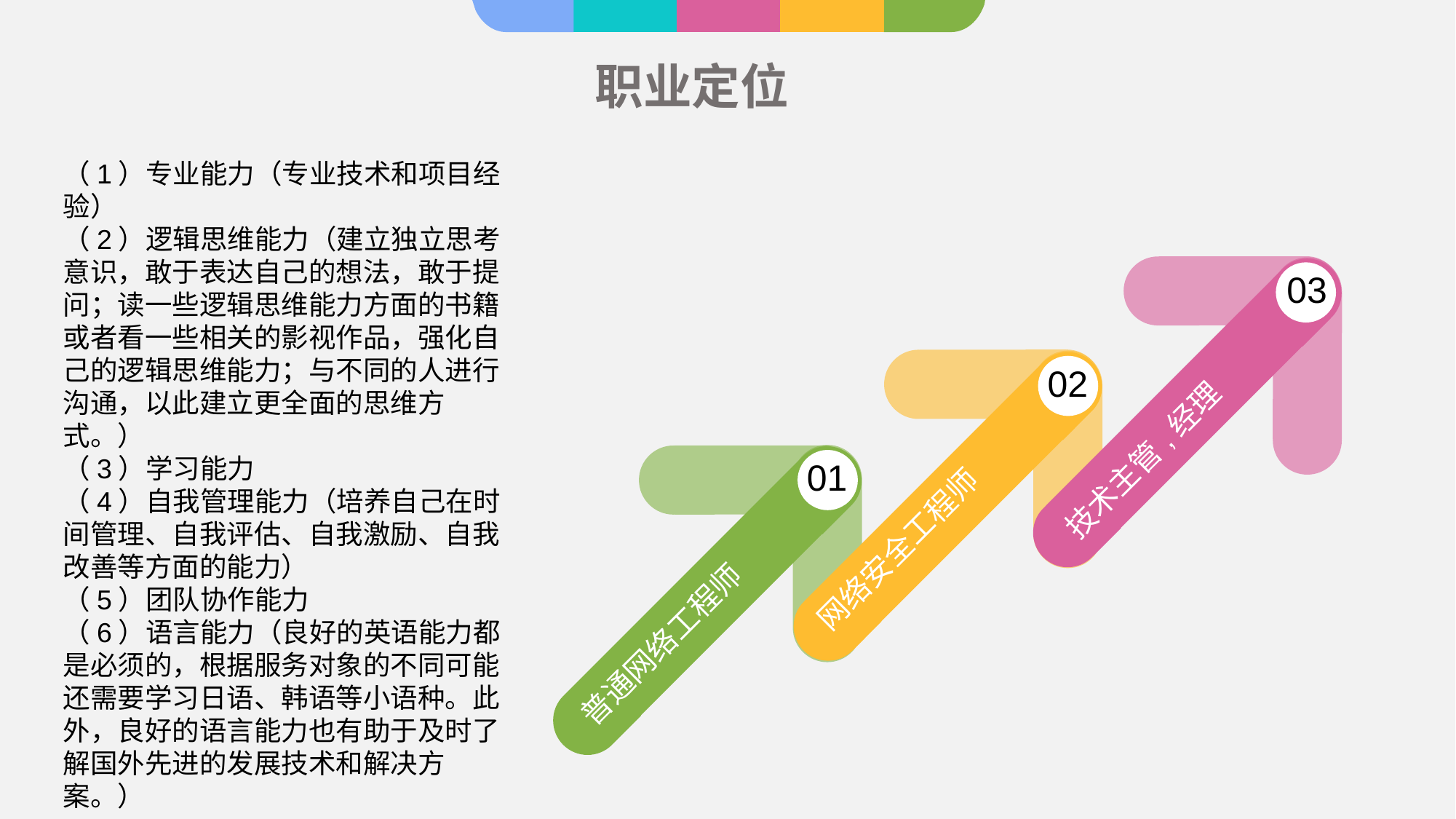

职业定位
（1）专业能力（专业技术和项目经验）
（2）逻辑思维能力（建立独立思考意识，敢于表达自己的想法，敢于提问；读一些逻辑思维能力方面的书籍或者看一些相关的影视作品，强化自己的逻辑思维能力；与不同的人进行沟通，以此建立更全面的思维方式。）
（3）学习能力
（4）自我管理能力（培养自己在时间管理、自我评估、自我激励、自我改善等方面的能力）
（5）团队协作能力
（6）语言能力（良好的英语能力都是必须的，根据服务对象的不同可能还需要学习日语、韩语等小语种。此外，良好的语言能力也有助于及时了解国外先进的发展技术和解决方案。）

03

02

技术主管,经理

01

网络安全工程师

普通网络工程师